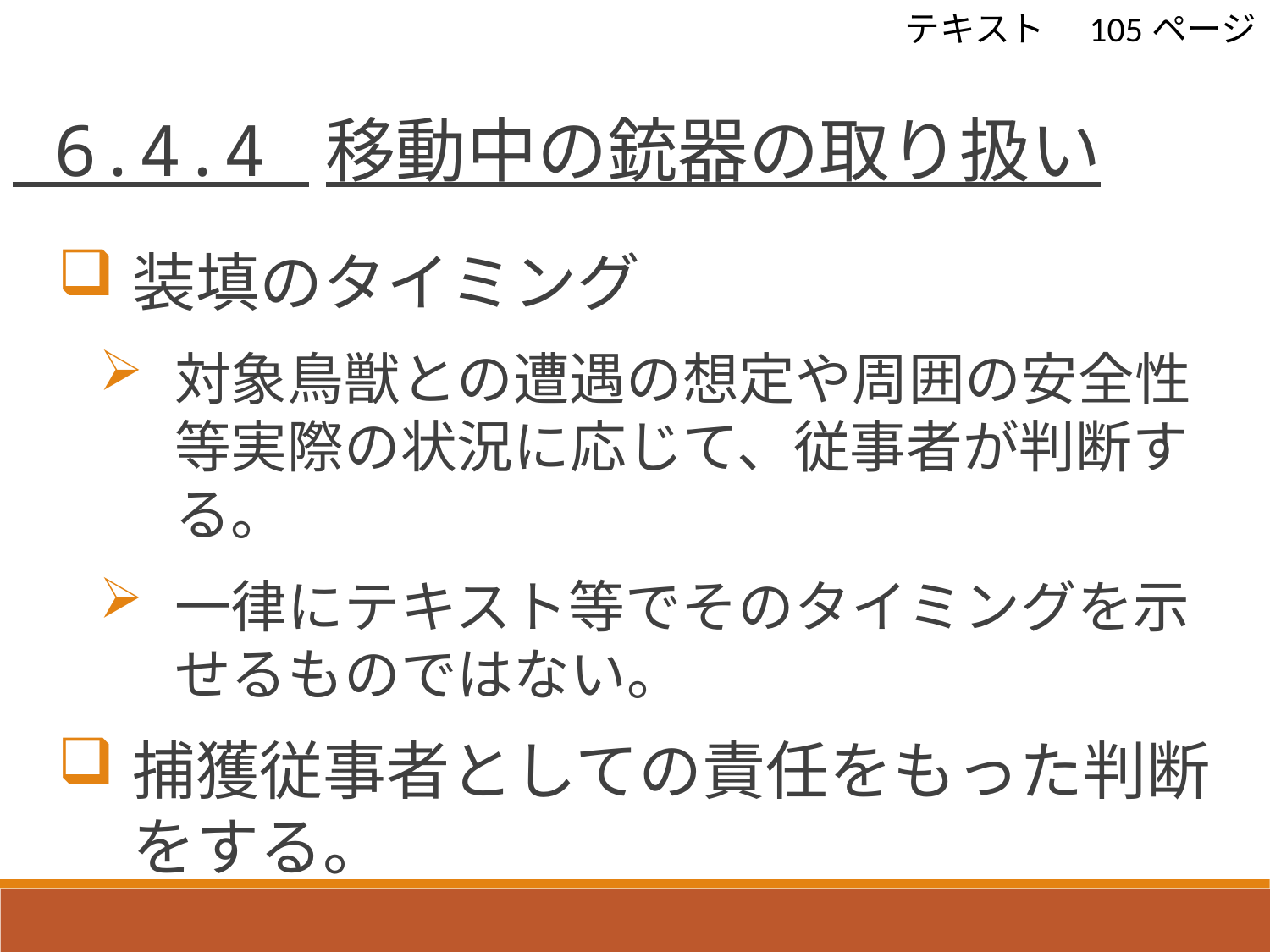

テキスト　105ページ
 6.4.4 移動中の銃器の取り扱い
装填のタイミング
対象鳥獣との遭遇の想定や周囲の安全性等実際の状況に応じて、従事者が判断する。
一律にテキスト等でそのタイミングを示せるものではない。
捕獲従事者としての責任をもった判断をする。